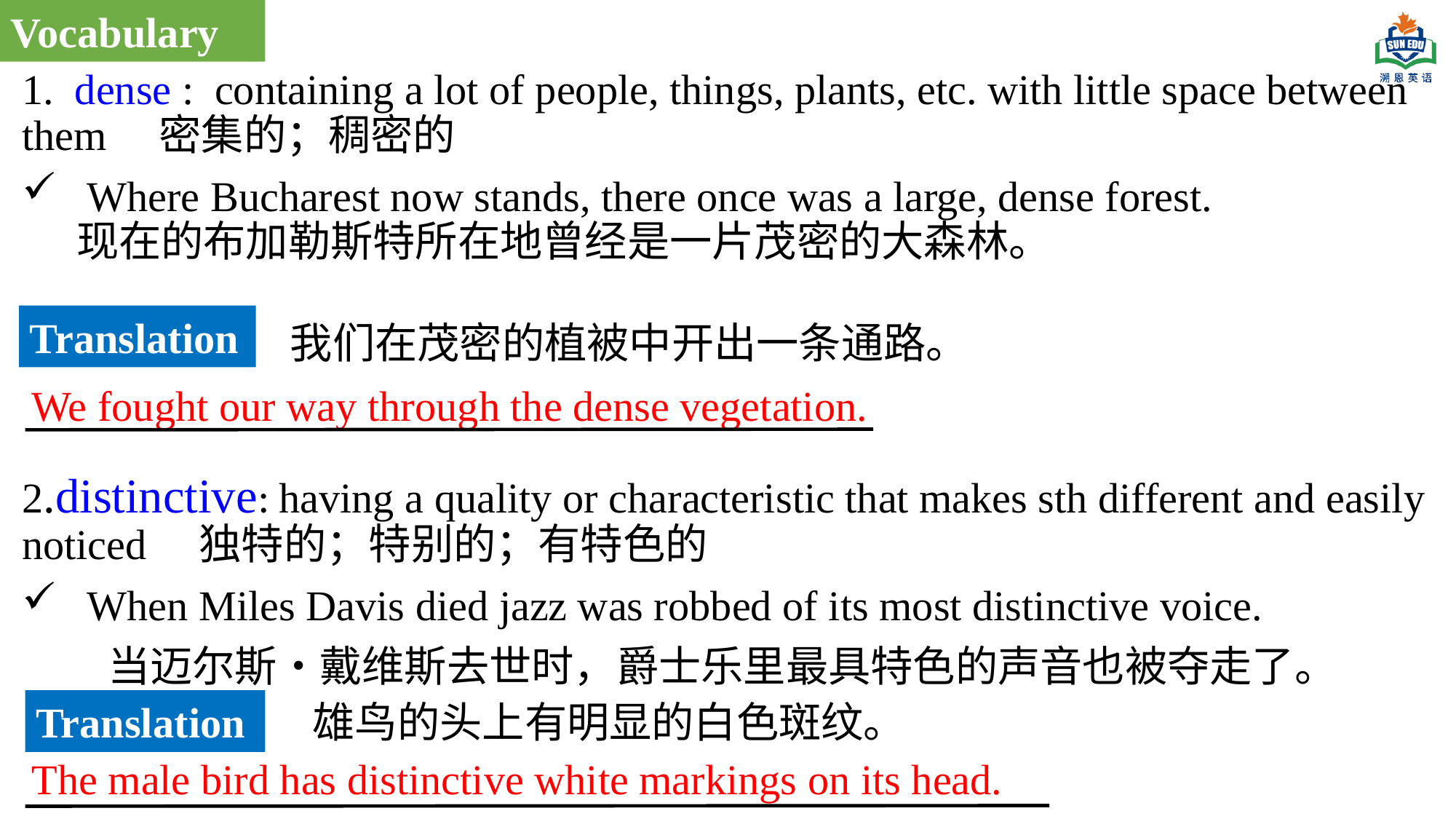

Vocabulary
1.  dense :  containing a lot of people, things, plants, etc. with little space between them    密集的；稠密的
 Where Bucharest now stands, there once was a large, dense forest.                现在的布加勒斯特所在地曾经是一片茂密的大森林。

2.distinctive: having a quality or characteristic that makes sth different and easily noticed    独特的；特别的；有特色的
 When Miles Davis died jazz was robbed of its most distinctive voice.
        当迈尔斯•戴维斯去世时，爵士乐里最具特色的声音也被夺走了。
Translation
我们在茂密的植被中开出一条通路。
We fought our way through the dense vegetation.
Translation
雄鸟的头上有明显的白色斑纹。
The male bird has distinctive white markings on its head.